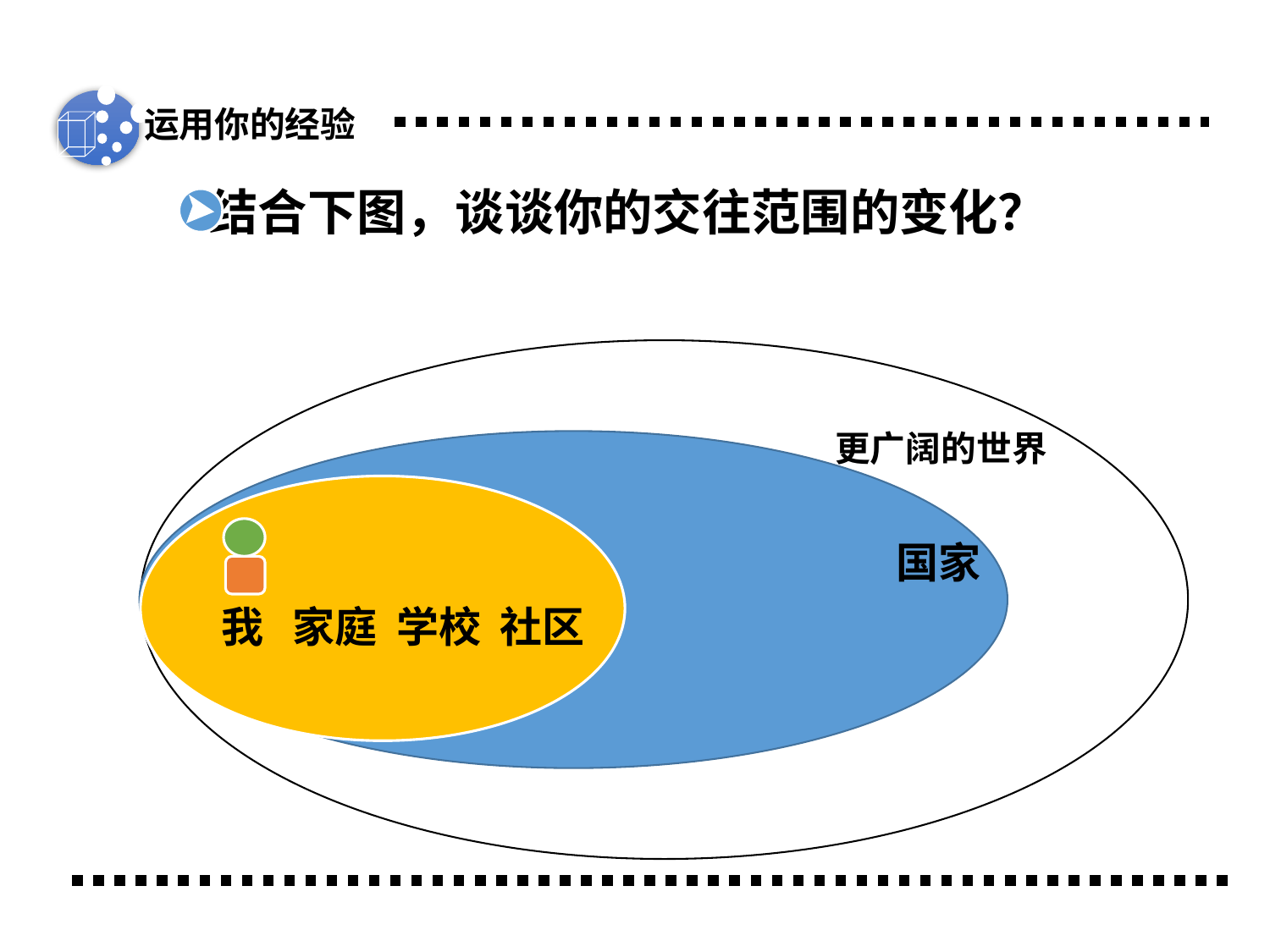

运用你的经验
进博会
          结合下图，谈谈你的交往范围的变化？

更广阔的世界

国家

我
家庭  学校  社区